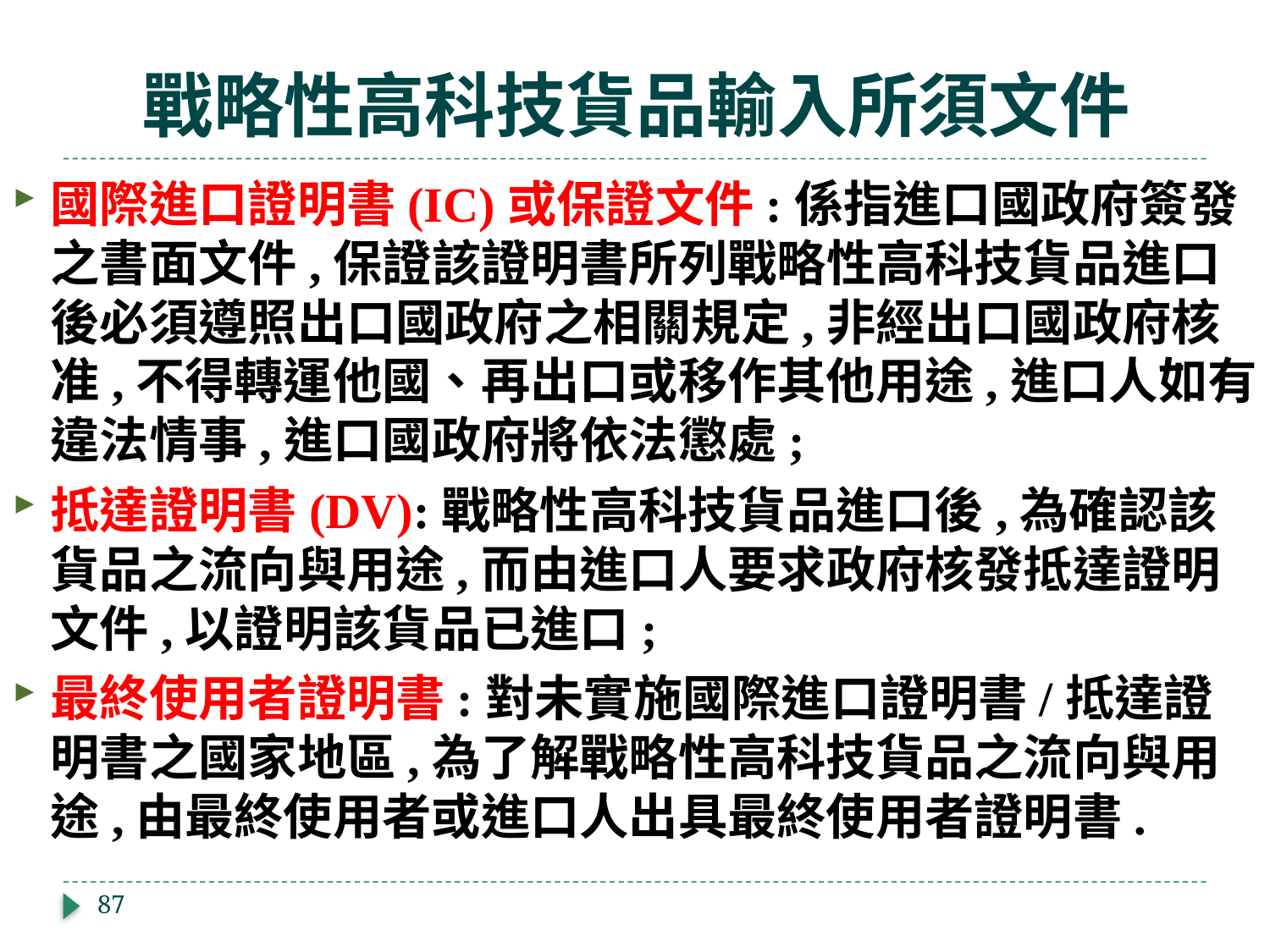

# 戰略性高科技貨品輸入所須文件
國際進口證明書(IC)或保證文件:係指進口國政府簽發之書面文件,保證該證明書所列戰略性高科技貨品進口後必須遵照出口國政府之相關規定,非經出口國政府核准,不得轉運他國、再出口或移作其他用途,進口人如有違法情事,進口國政府將依法懲處;
抵達證明書(DV):戰略性高科技貨品進口後,為確認該貨品之流向與用途,而由進口人要求政府核發抵達證明文件,以證明該貨品已進口;
最終使用者證明書:對未實施國際進口證明書/抵達證明書之國家地區,為了解戰略性高科技貨品之流向與用途,由最終使用者或進口人出具最終使用者證明書.
87